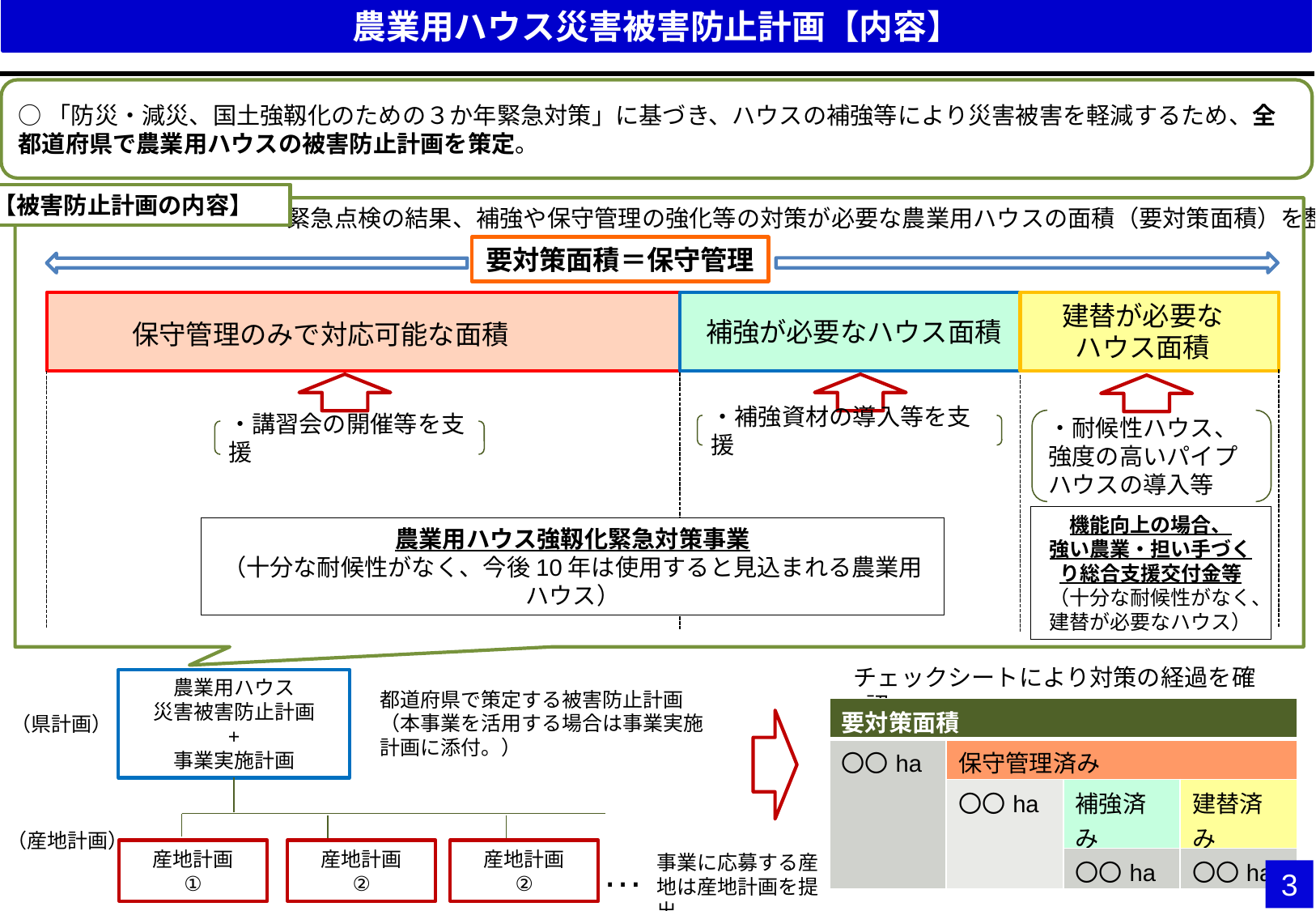

農業用ハウス災害被害防止計画【内容】
○「防災・減災、国土強靱化のための３か年緊急対策」に基づき、ハウスの補強等により災害被害を軽減するため、全都道府県で農業用ハウスの被害防止計画を策定。
【被害防止計画の内容】

緊急点検の結果、補強や保守管理の強化等の対策が必要な農業用ハウスの面積（要対策面積）を整理
要対策面積＝保守管理

建替が必要な
ハウス面積
補強が必要なハウス面積
保守管理のみで対応可能な面積

・耐候性ハウス、強度の高いパイプハウスの導入等
・補強資材の導入等を支援
・講習会の開催等を支援
機能向上の場合、
強い農業・担い手づくり総合支援交付金等
（十分な耐候性がなく、建替が必要なハウス）
農業用ハウス強靱化緊急対策事業
（十分な耐候性がなく、今後10年は使用すると見込まれる農業用ハウス）
チェックシートにより対策の経過を確認。
農業用ハウス
災害被害防止計画
+
事業実施計画
都道府県で策定する被害防止計画（本事業を活用する場合は事業実施計画に添付。）
（県計画）
（産地計画）
産地計画
①
産地計画
②
産地計画
②
…
| 要対策面積 |  |  |  |
| --- | --- | --- | --- |
| 〇〇ha | 保守管理済み |  |  |
|  | 〇〇ha | 補強済み | 建替済み |
|  |  | 〇〇ha | 〇〇ha |

事業に応募する産地は産地計画を提出
3